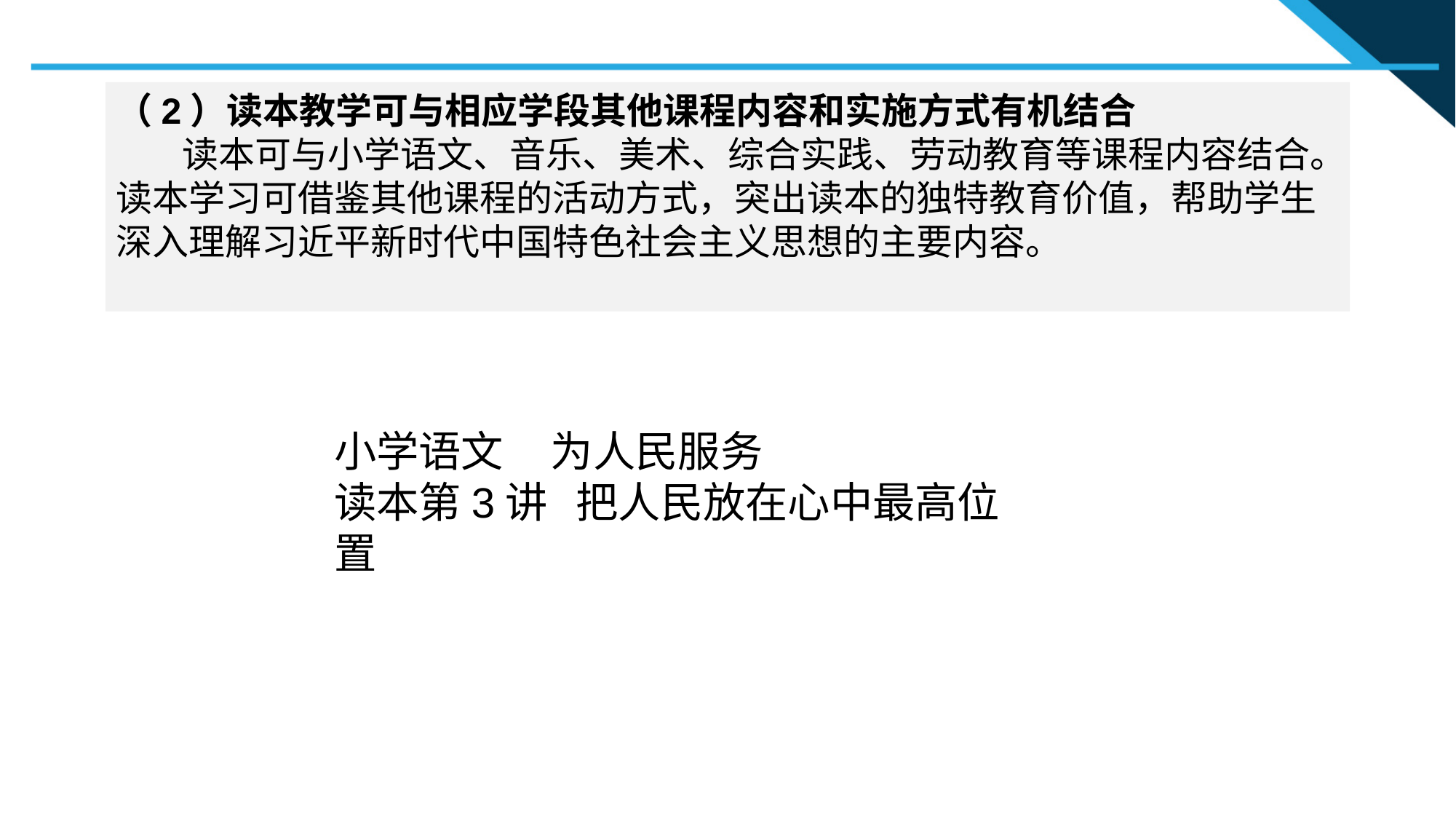

（2）读本教学可与相应学段其他课程内容和实施方式有机结合
       读本可与小学语文、音乐、美术、综合实践、劳动教育等课程内容结合。读本学习可借鉴其他课程的活动方式，突出读本的独特教育价值，帮助学生深入理解习近平新时代中国特色社会主义思想的主要内容。

小学语文     为人民服务
读本第3讲   把人民放在心中最高位置